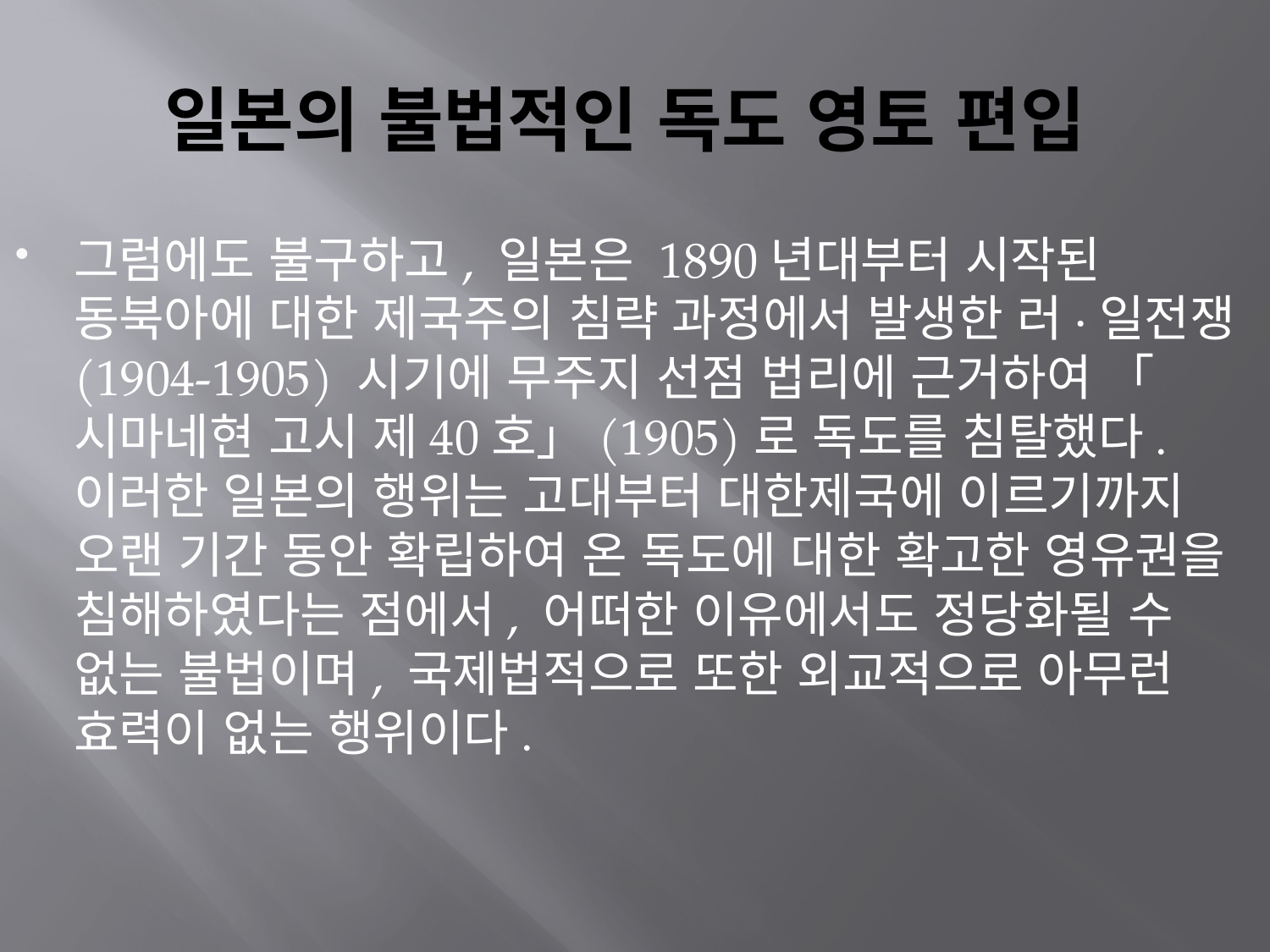

# 일본의 불법적인 독도 영토 편입
그럼에도 불구하고, 일본은 1890년대부터 시작된 동북아에 대한 제국주의 침략 과정에서 발생한 러·일전쟁(1904-1905) 시기에 무주지 선점 법리에 근거하여 「시마네현 고시 제40호」(1905)로 독도를 침탈했다. 이러한 일본의 행위는 고대부터 대한제국에 이르기까지 오랜 기간 동안 확립하여 온 독도에 대한 확고한 영유권을 침해하였다는 점에서, 어떠한 이유에서도 정당화될 수 없는 불법이며, 국제법적으로 또한 외교적으로 아무런 효력이 없는 행위이다.